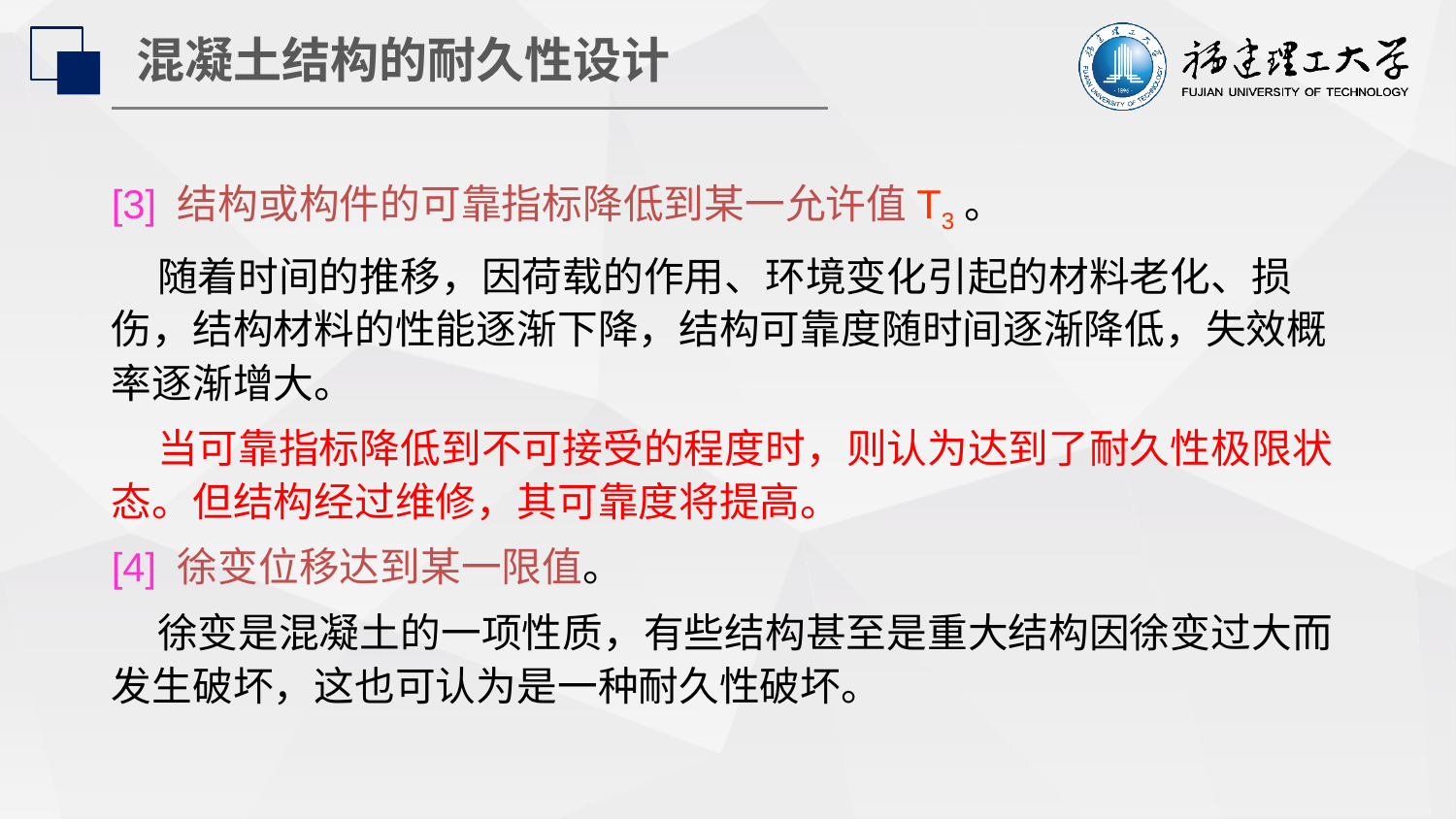

混凝土结构的耐久性设计
[3] 结构或构件的可靠指标降低到某一允许值T3。
    随着时间的推移，因荷载的作用、环境变化引起的材料老化、损伤，结构材料的性能逐渐下降，结构可靠度随时间逐渐降低，失效概率逐渐增大。
    当可靠指标降低到不可接受的程度时，则认为达到了耐久性极限状态。但结构经过维修，其可靠度将提高。
[4] 徐变位移达到某一限值。
    徐变是混凝土的一项性质，有些结构甚至是重大结构因徐变过大而发生破坏，这也可认为是一种耐久性破坏。